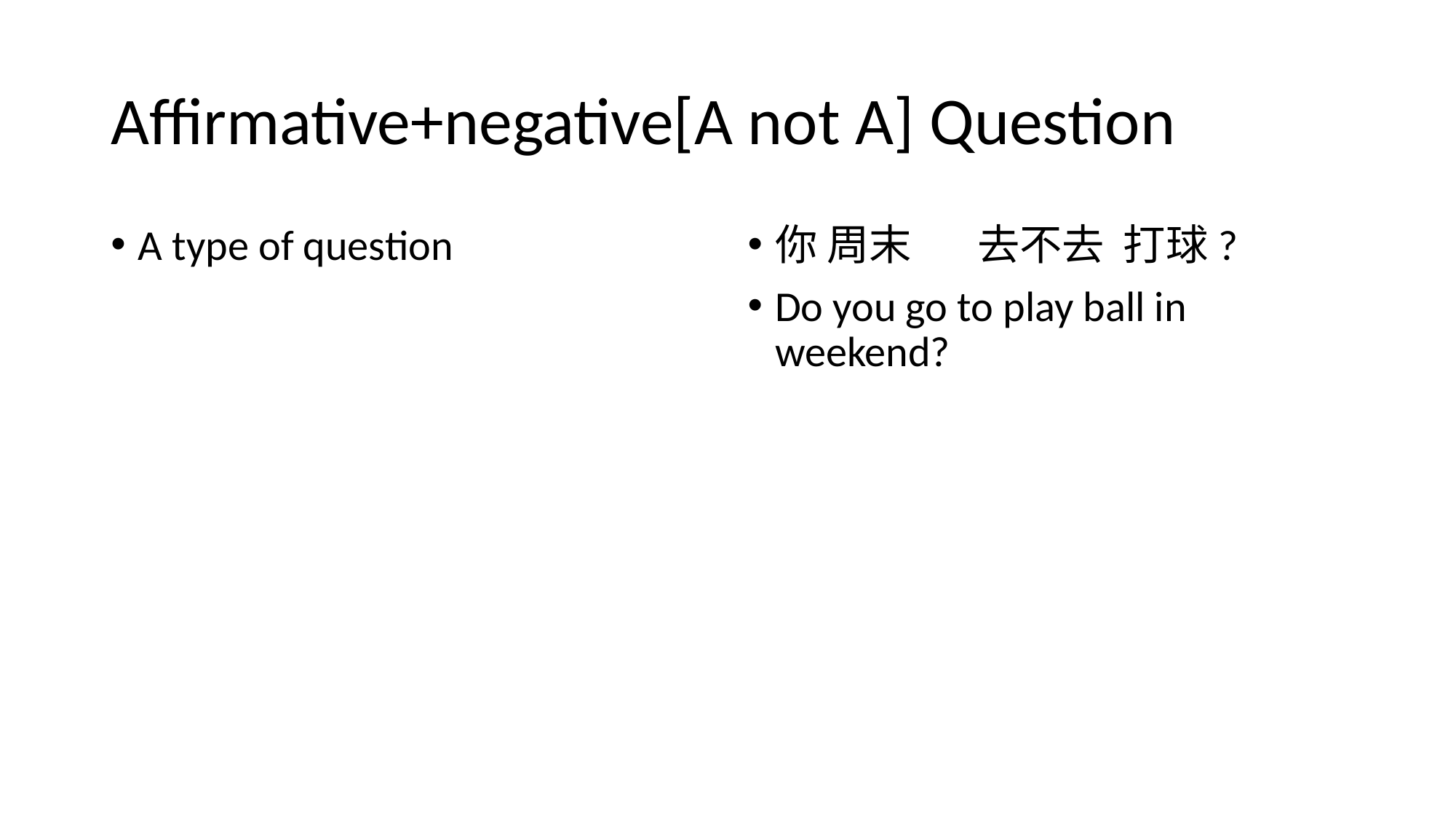

# Affirmative+negative[A not A] Question
A type of question

你 周末       去不去  打球?
Do you go to play ball in weekend?